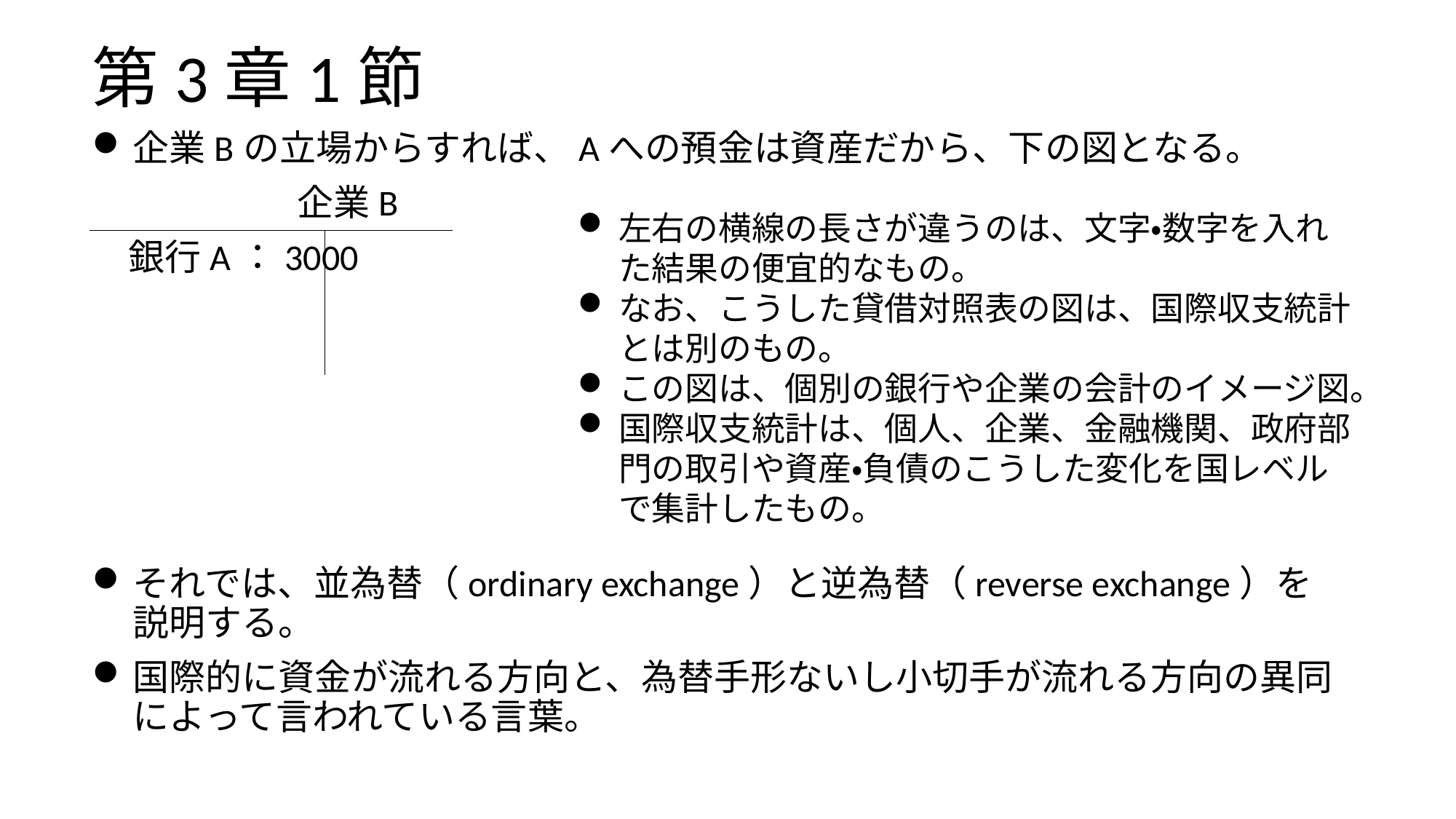

# 第3章1節
企業Bの立場からすれば、Aへの預金は資産だから、下の図となる。
                        企業B
　銀行A：3000

それでは、並為替（ordinary exchange）と逆為替（reverse exchange）を説明する。
国際的に資金が流れる方向と、為替手形ないし小切手が流れる方向の異同によって言われている言葉。
左右の横線の長さが違うのは、文字・数字を入れた結果の便宜的なもの。
なお、こうした貸借対照表の図は、国際収支統計とは別のもの。
この図は、個別の銀行や企業の会計のイメージ図。
国際収支統計は、個人、企業、金融機関、政府部門の取引や資産・負債のこうした変化を国レベルで集計したもの。